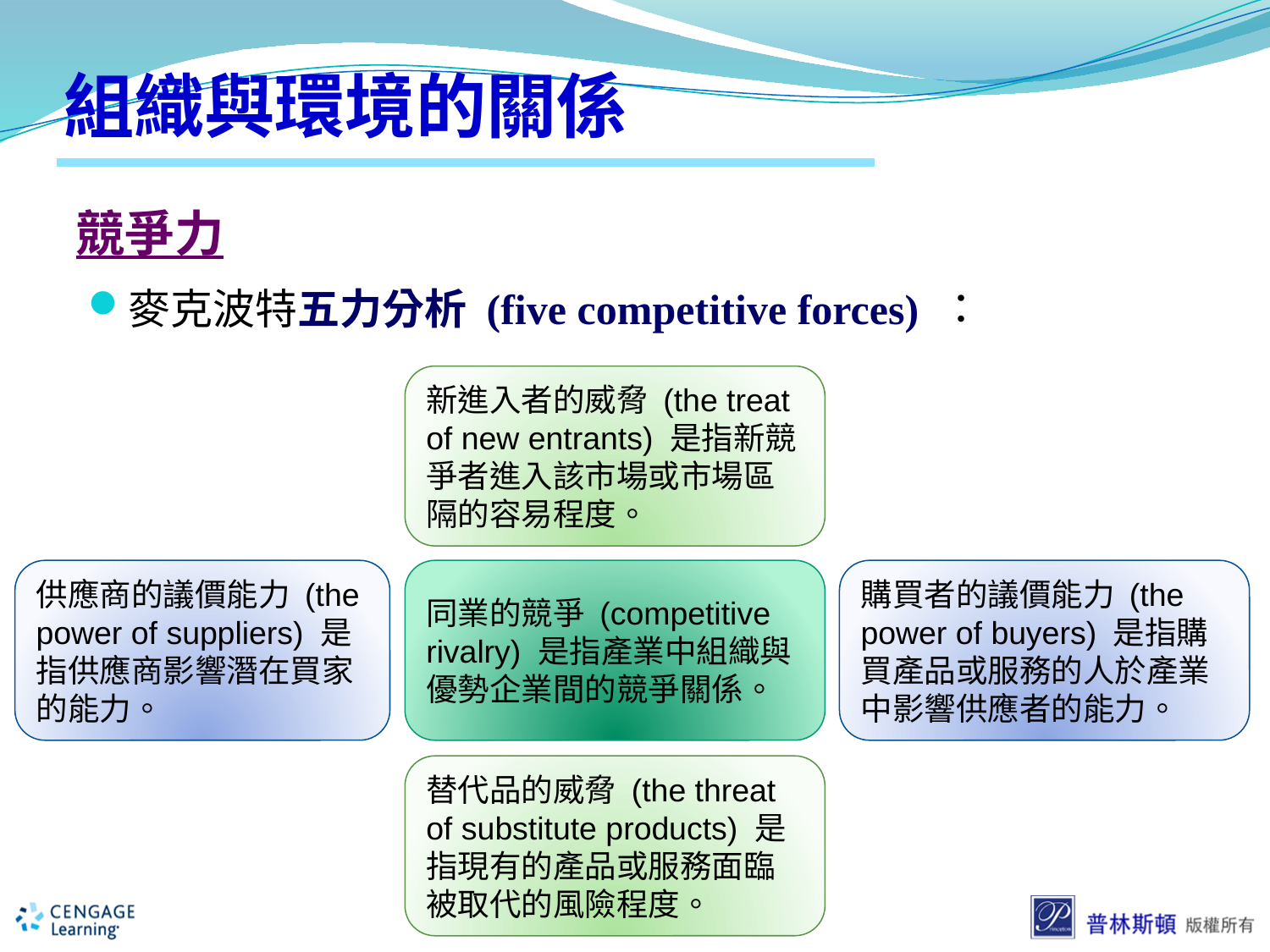

# 組織與環境的關係
競爭力
麥克波特五力分析 (five competitive forces) ：
新進入者的威脅 (the treat of new entrants) 是指新競爭者進入該市場或市場區隔的容易程度。
供應商的議價能力 (the power of suppliers) 是指供應商影響潛在買家的能力。
同業的競爭 (competitive rivalry) 是指產業中組織與優勢企業間的競爭關係。
購買者的議價能力 (the power of buyers) 是指購買產品或服務的人於產業中影響供應者的能力。
替代品的威脅 (the threat of substitute products) 是指現有的產品或服務面臨被取代的風險程度。